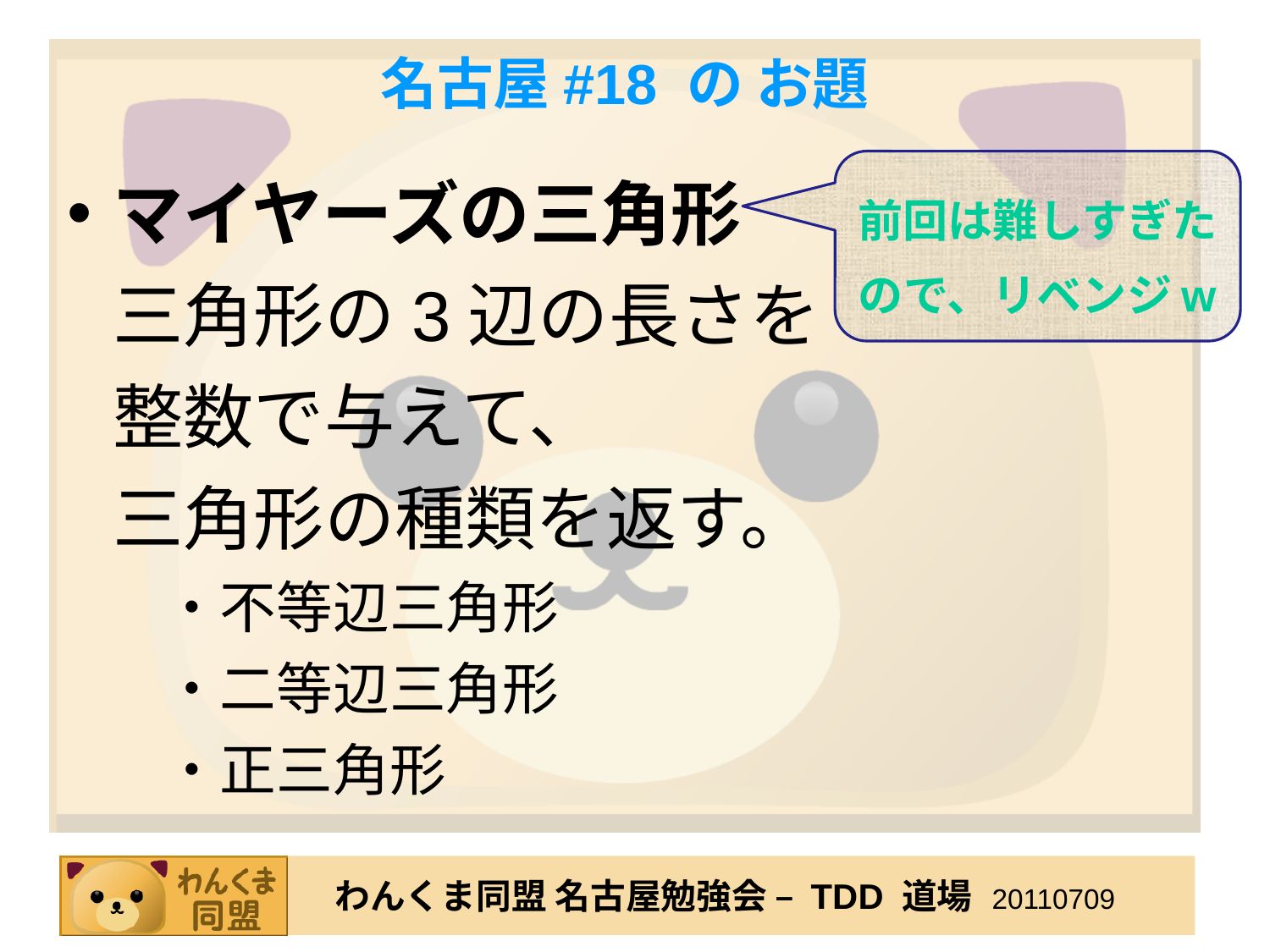

# 名古屋#18 の お題
マイヤーズの三角形
三角形の3辺の長さを
整数で与えて、
三角形の種類を返す。
    ・不等辺三角形
    ・二等辺三角形
    ・正三角形
前回は難しすぎた
ので、リベンジw